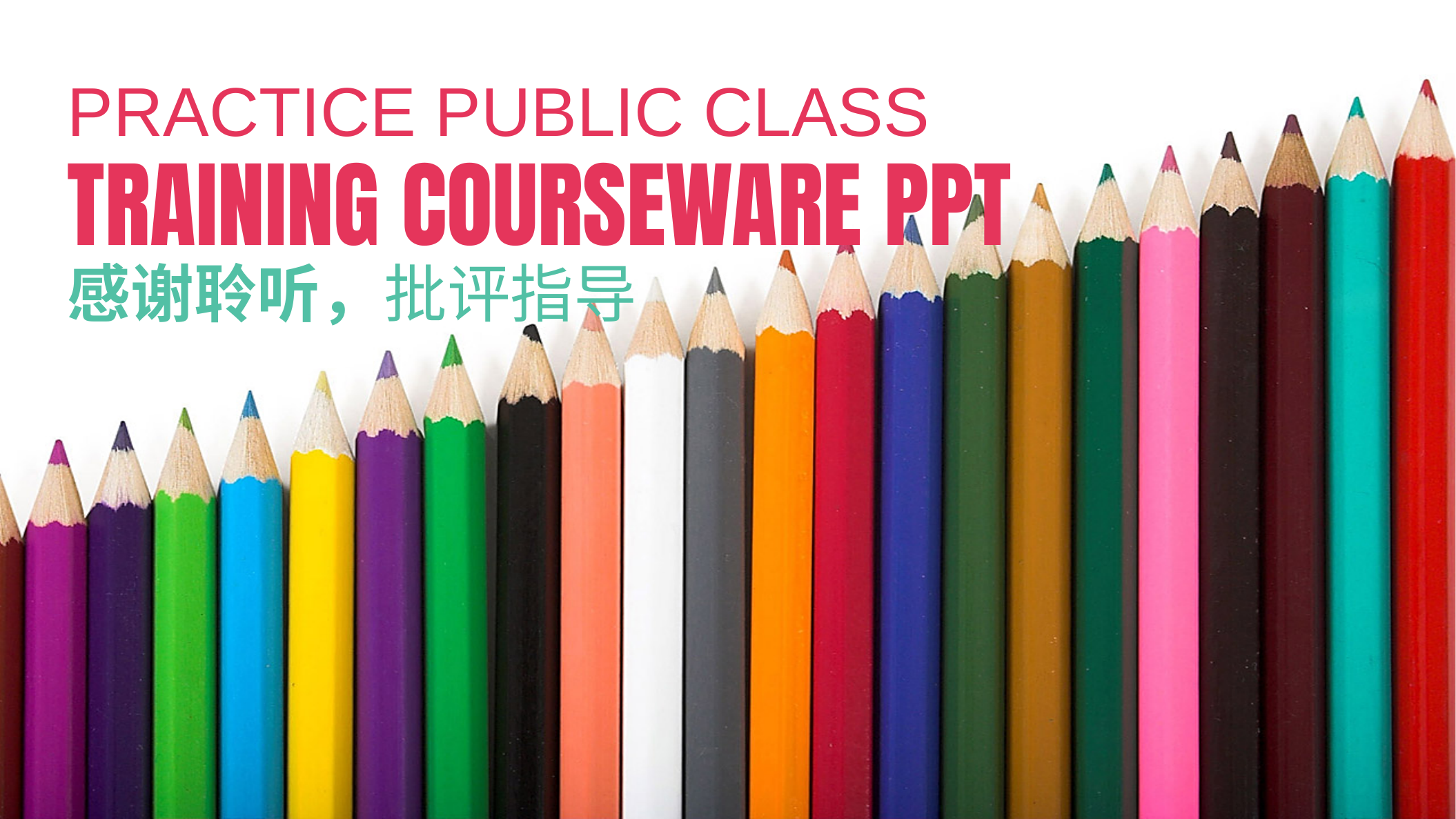

Practice public class training courseware PPT
感谢聆听，批评指导